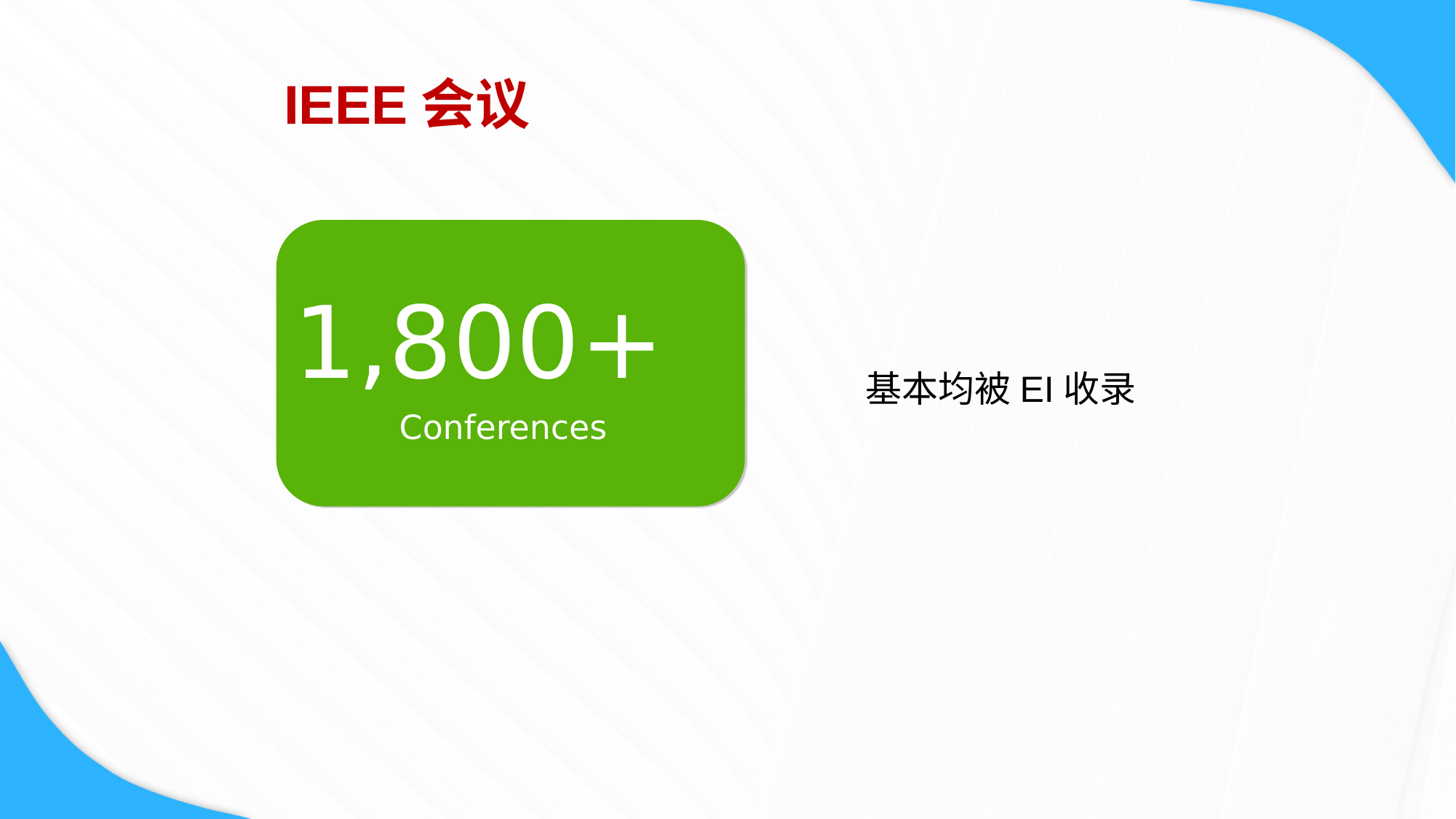

# IEEE会议

1,800+
Conferences
190+
Journals, Transactions, Magazines
基本均被EI收录
43